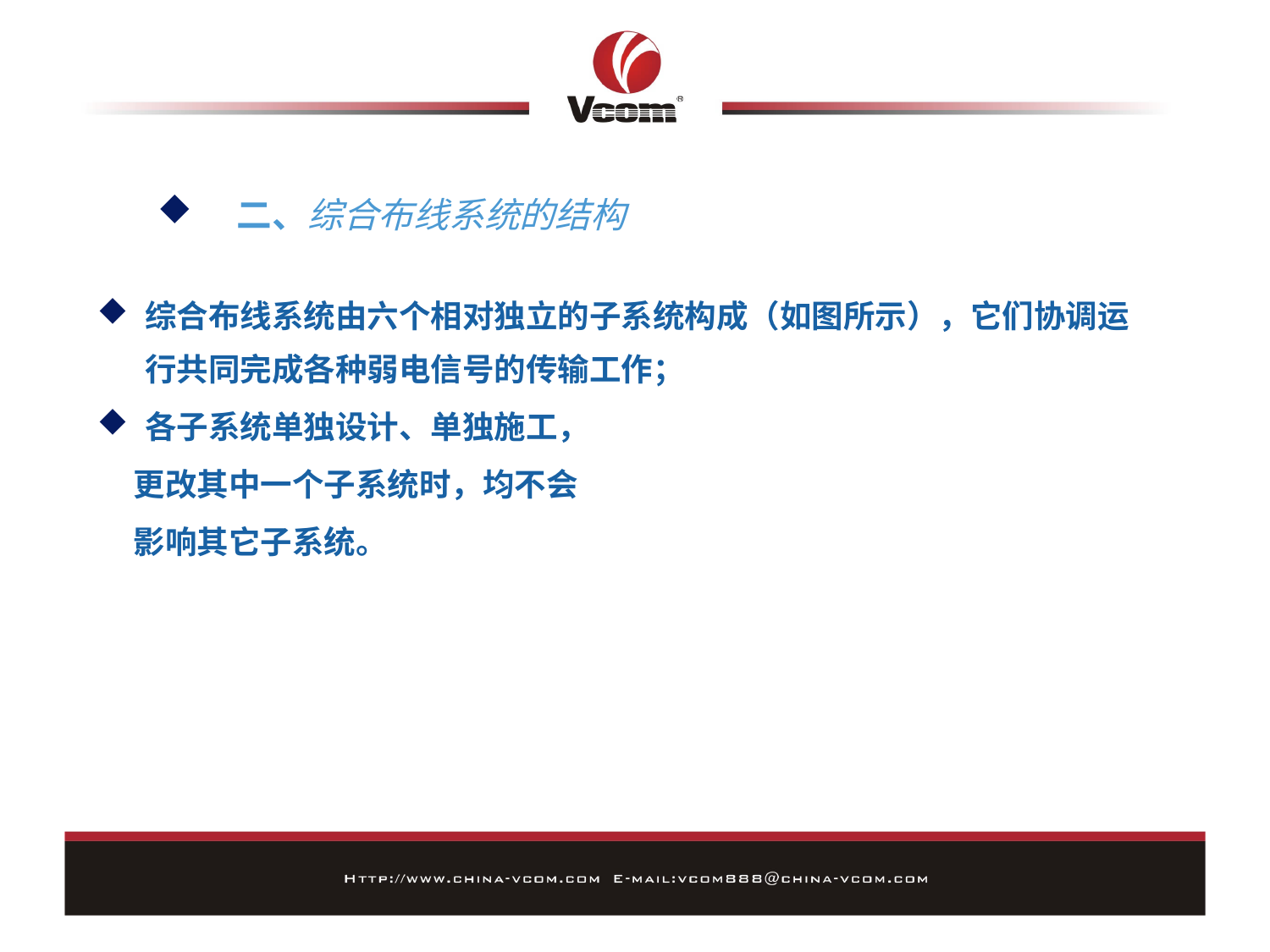

二、综合布线系统的结构
综合布线系统由六个相对独立的子系统构成（如图所示），它们协调运行共同完成各种弱电信号的传输工作；
各子系统单独设计、单独施工，
    更改其中一个子系统时，均不会
    影响其它子系统。